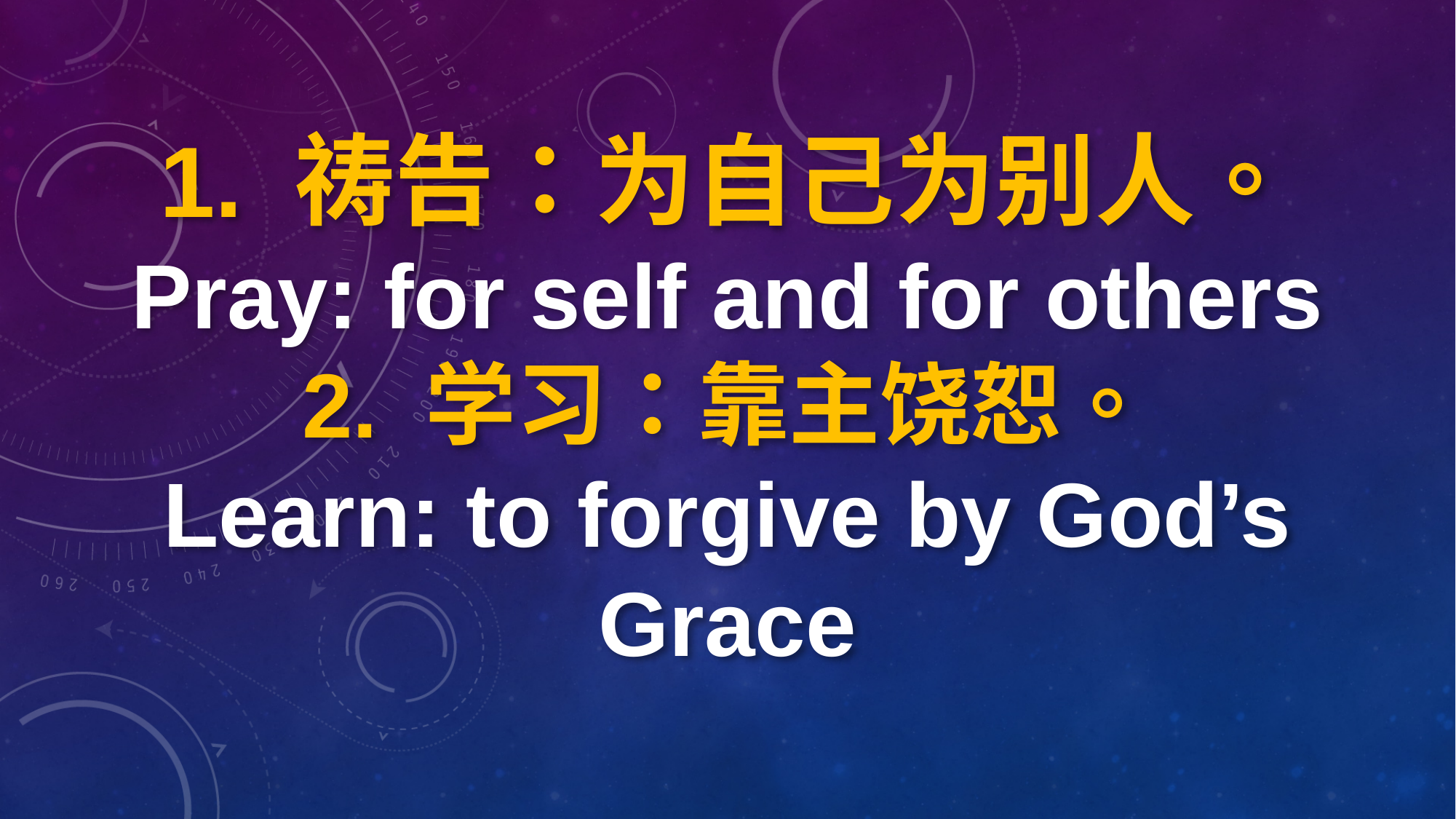

1. 祷告：为自己为别人。
Pray: for self and for others
2. 学习：靠主饶恕。
Learn: to forgive by God’s Grace